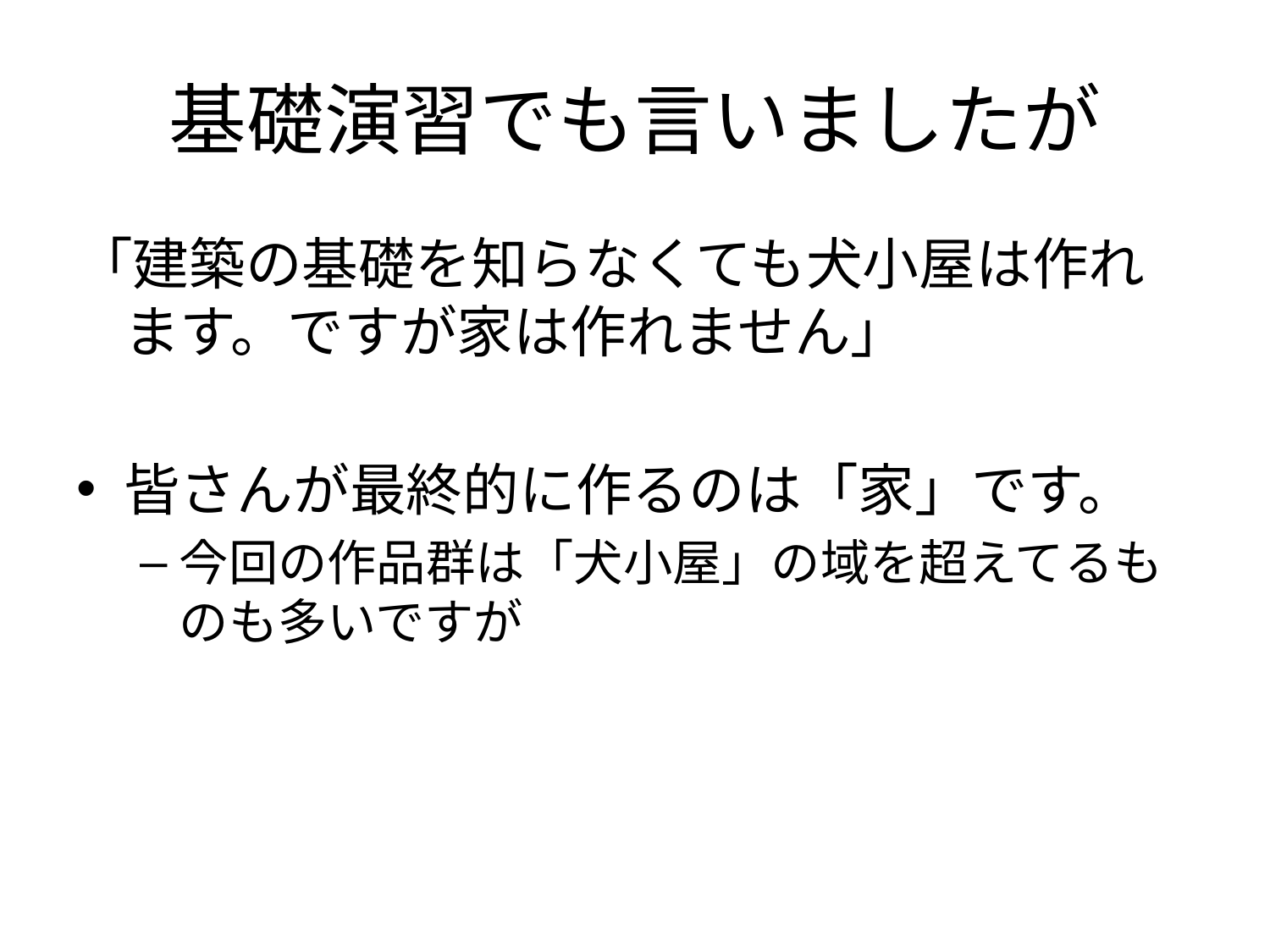

# 基礎演習でも言いましたが
「建築の基礎を知らなくても犬小屋は作れます。ですが家は作れません」

皆さんが最終的に作るのは「家」です。
今回の作品群は「犬小屋」の域を超えてるものも多いですが